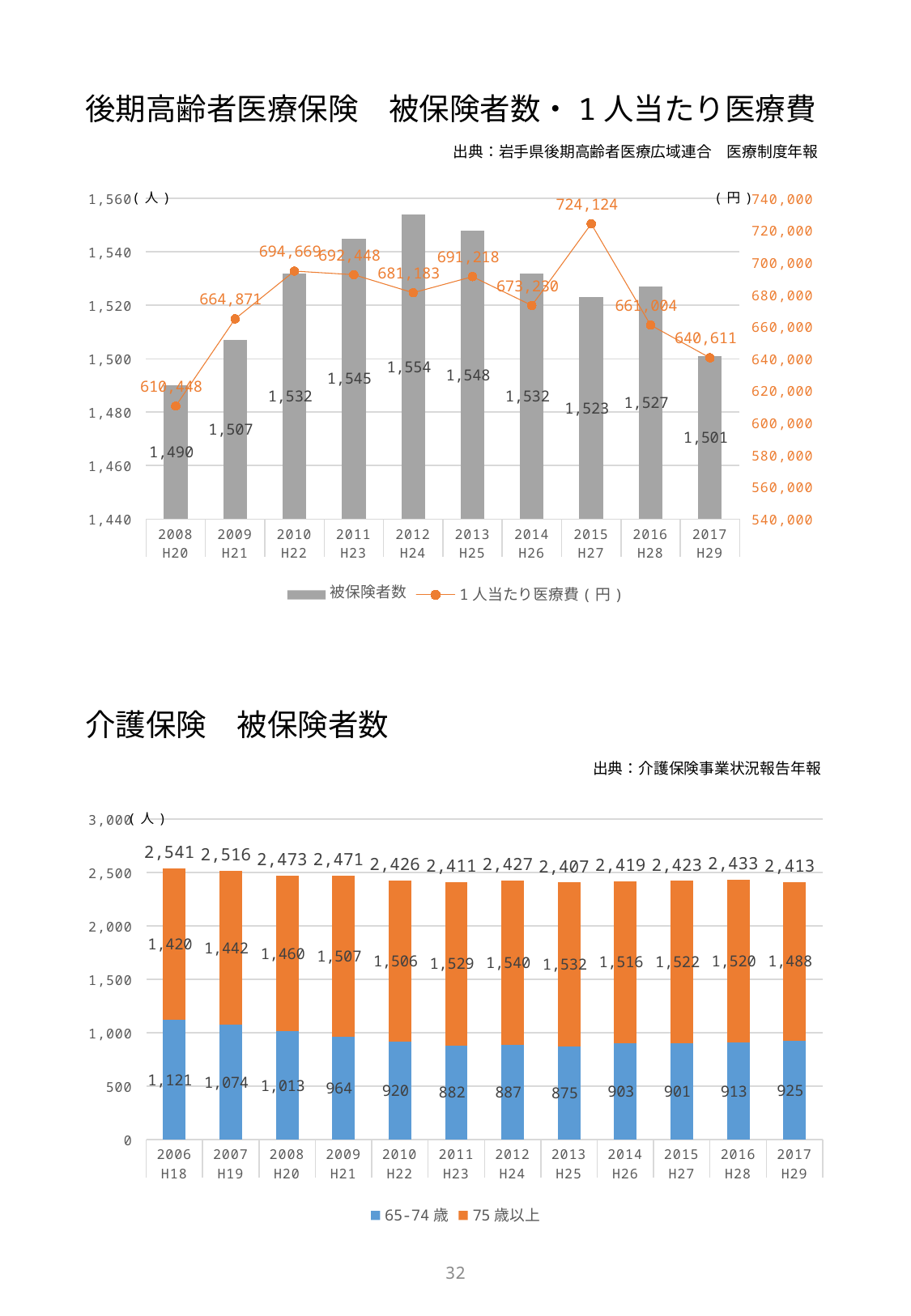

# 後期高齢者医療保険　被保険者数・1人当たり医療費
出典：岩手県後期高齢者医療広域連合　医療制度年報

### Chart

| Category | 被保険者数 | 1人当たり医療費(円) |
|---|---|---|
| 2008 | 1490.0 | 610448.0 |
| 2009 | 1507.0 | 664871.0 |
| 2010 | 1532.0 | 694669.0 |
| 2011 | 1545.0 | 692448.0 |
| 2012 | 1554.0 | 681183.0 |
| 2013 | 1548.0 | 691218.0 |
| 2014 | 1532.0 | 673230.0 |
| 2015 | 1523.0 | 724124.0 |
| 2016 | 1527.0 | 661004.0 |
| 2017 | 1501.0 | 640611.0 |
介護保険　被保険者数

出典：介護保険事業状況報告年報

### Chart

| Category | 65-74歳 | 75歳以上 | 計 |
|---|---|---|---|
| 2006 | 1121.0 | 1420.0 | 2541.0 |
| 2007 | 1074.0 | 1442.0 | 2516.0 |
| 2008 | 1013.0 | 1460.0 | 2473.0 |
| 2009 | 964.0 | 1507.0 | 2471.0 |
| 2010 | 920.0 | 1506.0 | 2426.0 |
| 2011 | 882.0 | 1529.0 | 2411.0 |
| 2012 | 887.0 | 1540.0 | 2427.0 |
| 2013 | 875.0 | 1532.0 | 2407.0 |
| 2014 | 903.0 | 1516.0 | 2419.0 |
| 2015 | 901.0 | 1522.0 | 2423.0 |
| 2016 | 913.0 | 1520.0 | 2433.0 |
| 2017 | 925.0 | 1488.0 | 2413.0 |
32